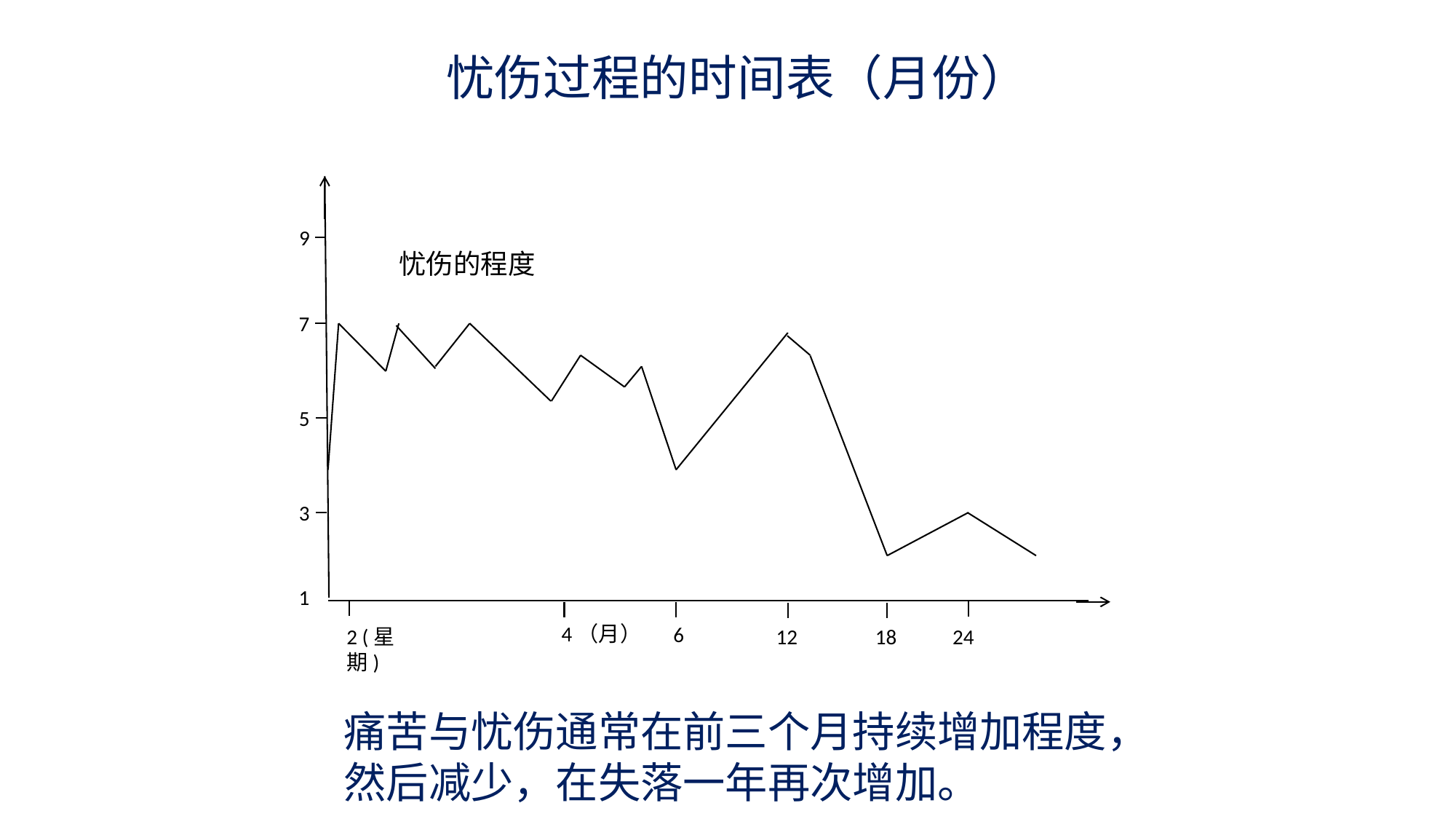

忧伤过程的时间表（月份）
9
忧伤的程度
7
5
3
1
4（月）
6
2 (星期)
12
18
24
痛苦与忧伤通常在前三个月持续增加程度，然后减少，在失落一年再次增加。